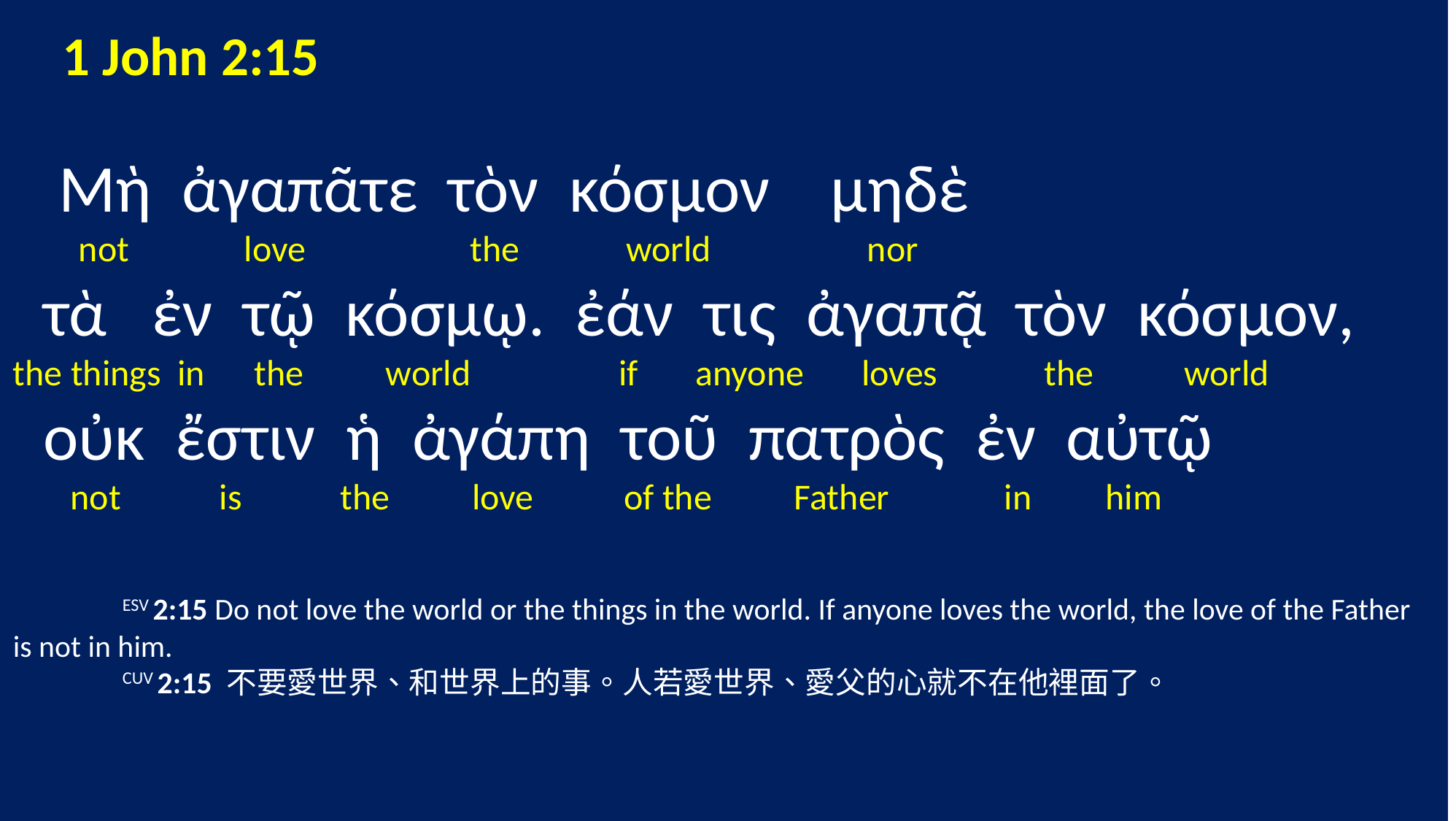

1 John 2:15

   Μὴ  ἀγαπᾶτε  τὸν  κόσμον    μηδὲ
        not              love                    the             world                   nor
  τὰ   ἐν  τῷ  κόσμῳ.  ἐάν  τις  ἀγαπᾷ  τὸν  κόσμον,
the things  in      the          world                  if       anyone       loves             the           world
  οὐκ  ἔστιν  ἡ  ἀγάπη  τοῦ  πατρὸς  ἐν  αὐτῷ
       not            is            the          love           of the          Father              in         him

	ESV 2:15 Do not love the world or the things in the world. If anyone loves the world, the love of the Father is not in him.
	CUV 2:15 不要愛世界、和世界上的事。人若愛世界、愛父的心就不在他裡面了。